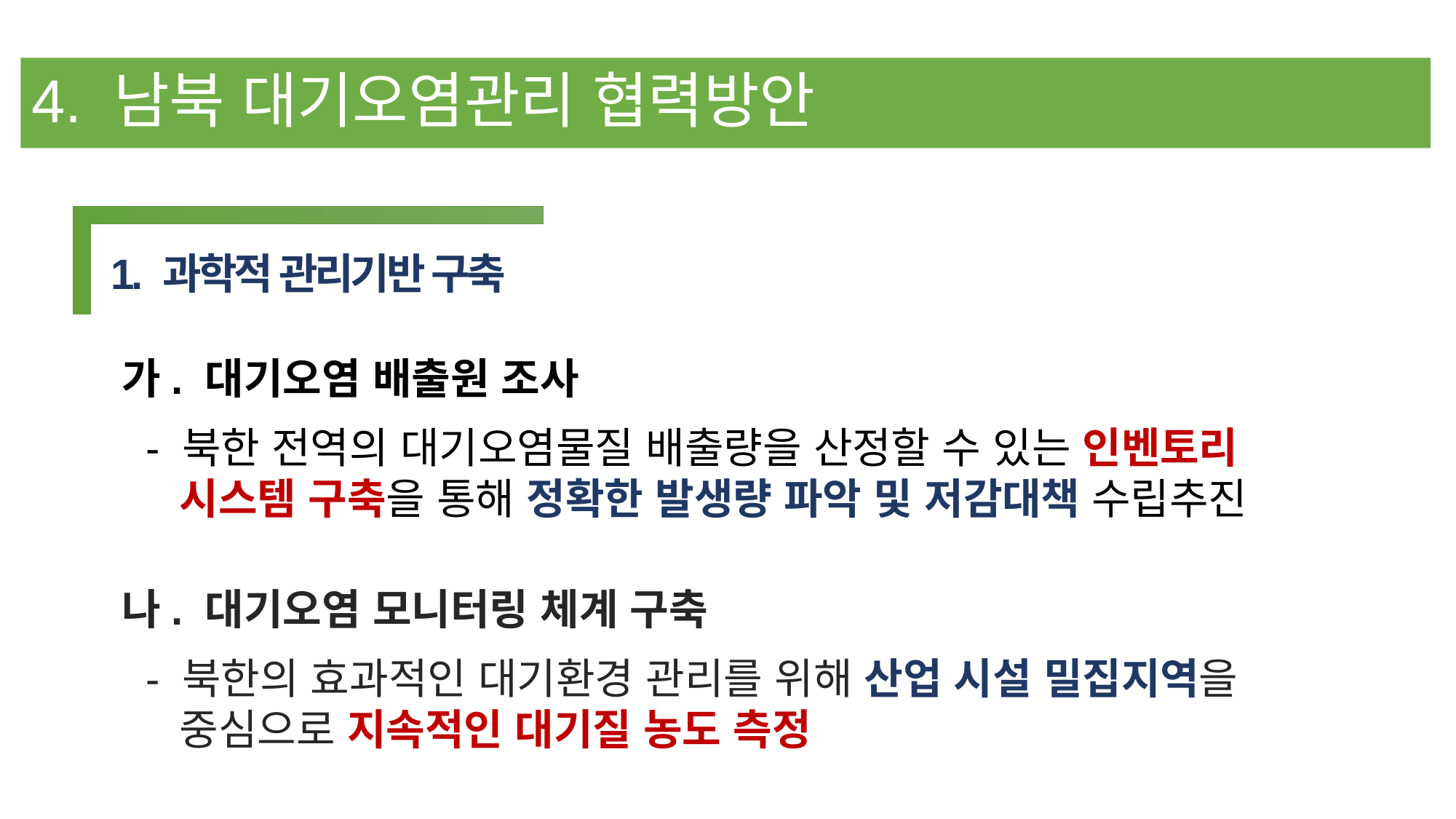

# 4. 남북 대기오염관리 협력방안

1. 과학적 관리기반 구축
가. 대기오염 배출원 조사

  - 북한 전역의 대기오염물질 배출량을 산정할 수 있는 인벤토리
    시스템 구축을 통해 정확한 발생량 파악 및 저감대책 수립추진

나. 대기오염 모니터링 체계 구축

  - 북한의 효과적인 대기환경 관리를 위해 산업 시설 밀집지역을
    중심으로 지속적인 대기질 농도 측정